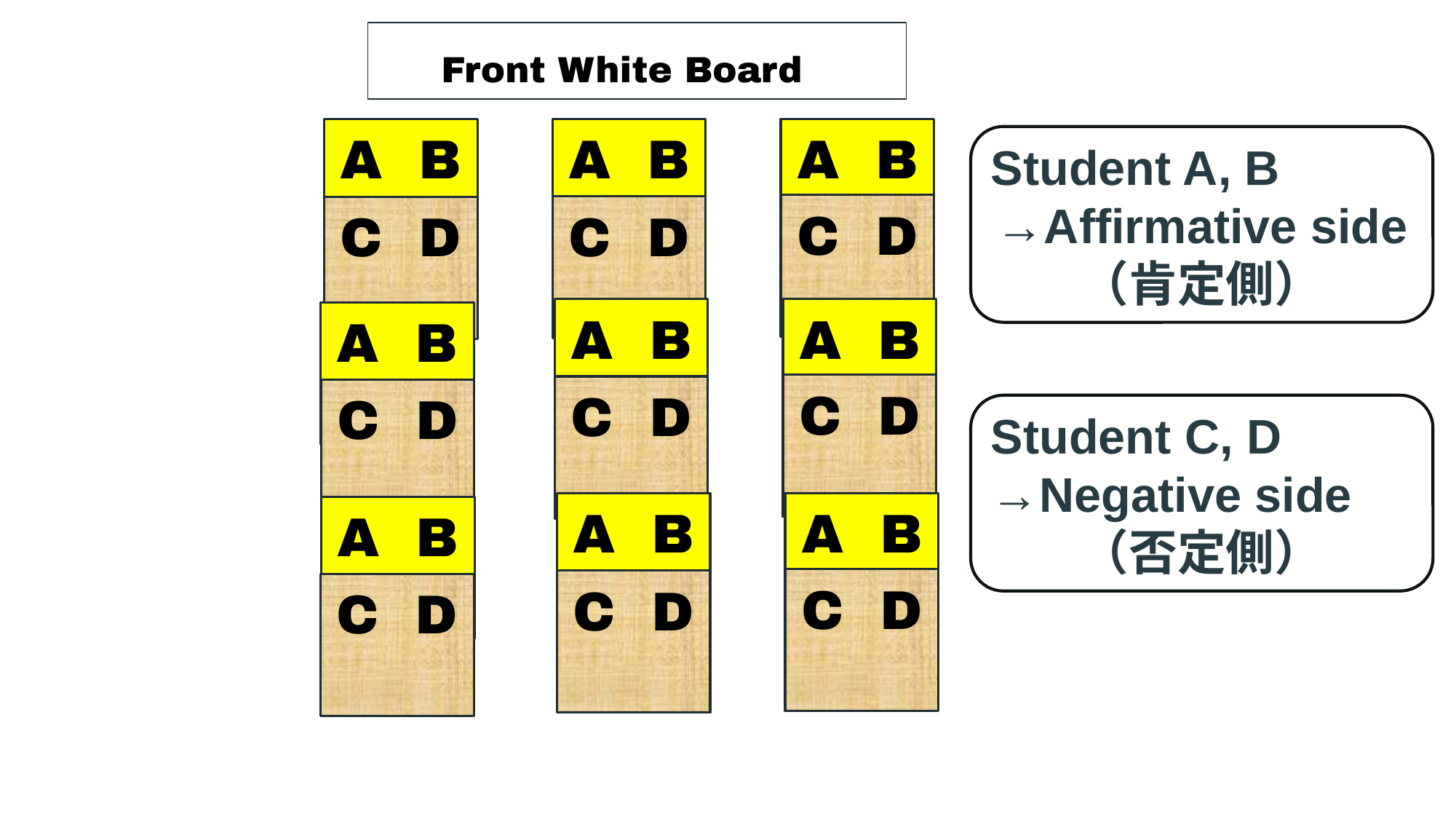

Front White Board

A  B
A  B
A  B
Student A, B
→Affirmative side
（肯定側）

C  D
C  D
C  D
A  B
A  B
A  B

C  D
C  D
C  D
Student C, D
→Negative side
（否定側）

A  B
A  B
A  B

C  D
C  D
C  D